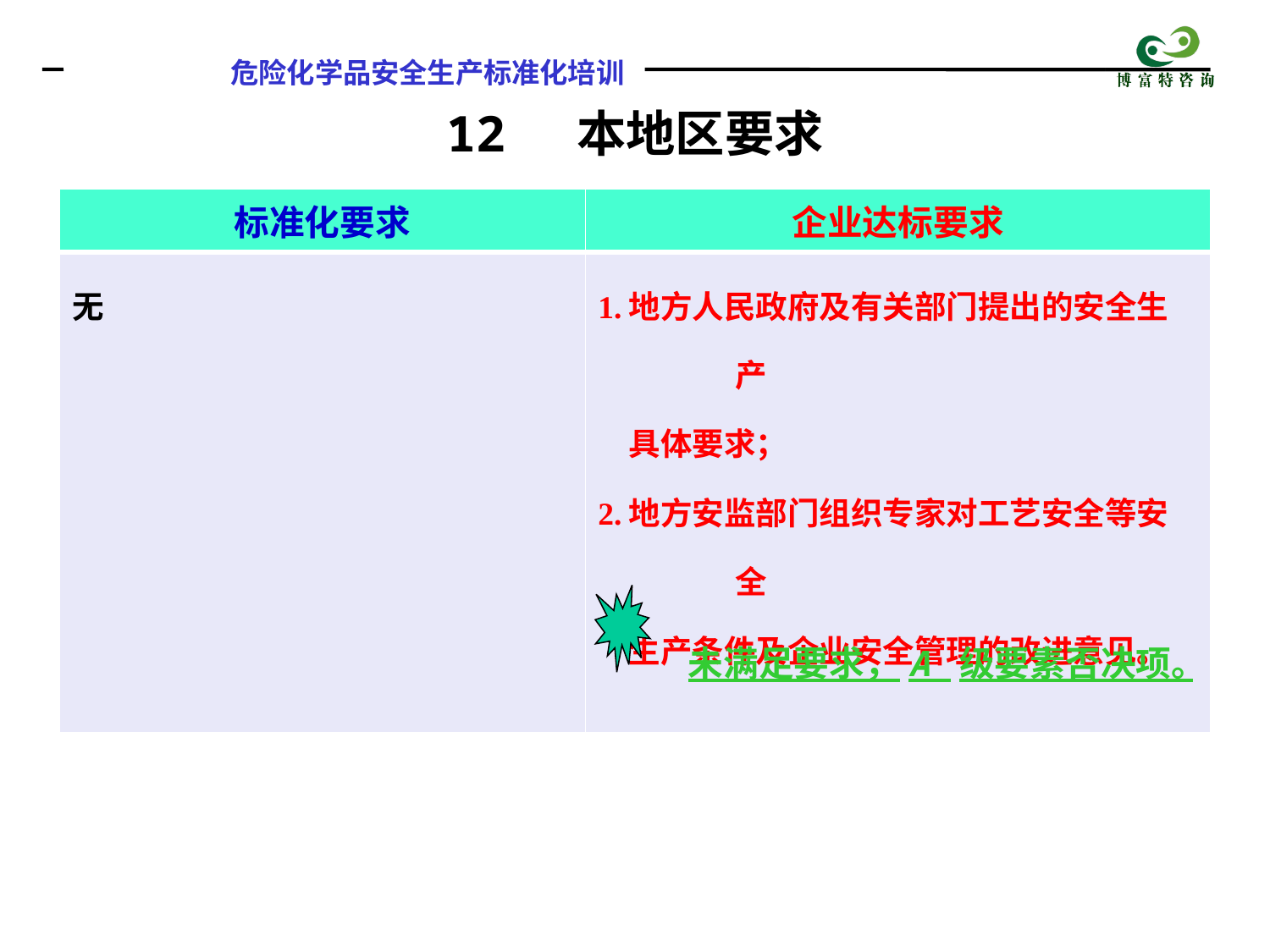

12  本地区要求
| 标准化要求 | 企业达标要求 |
| --- | --- |
| 无 | 1.地方人民政府及有关部门提出的安全生产 具体要求； 2.地方安监部门组织专家对工艺安全等安全 生产条件及企业安全管理的改进意见。 |

未满足要求，A 级要素否决项。